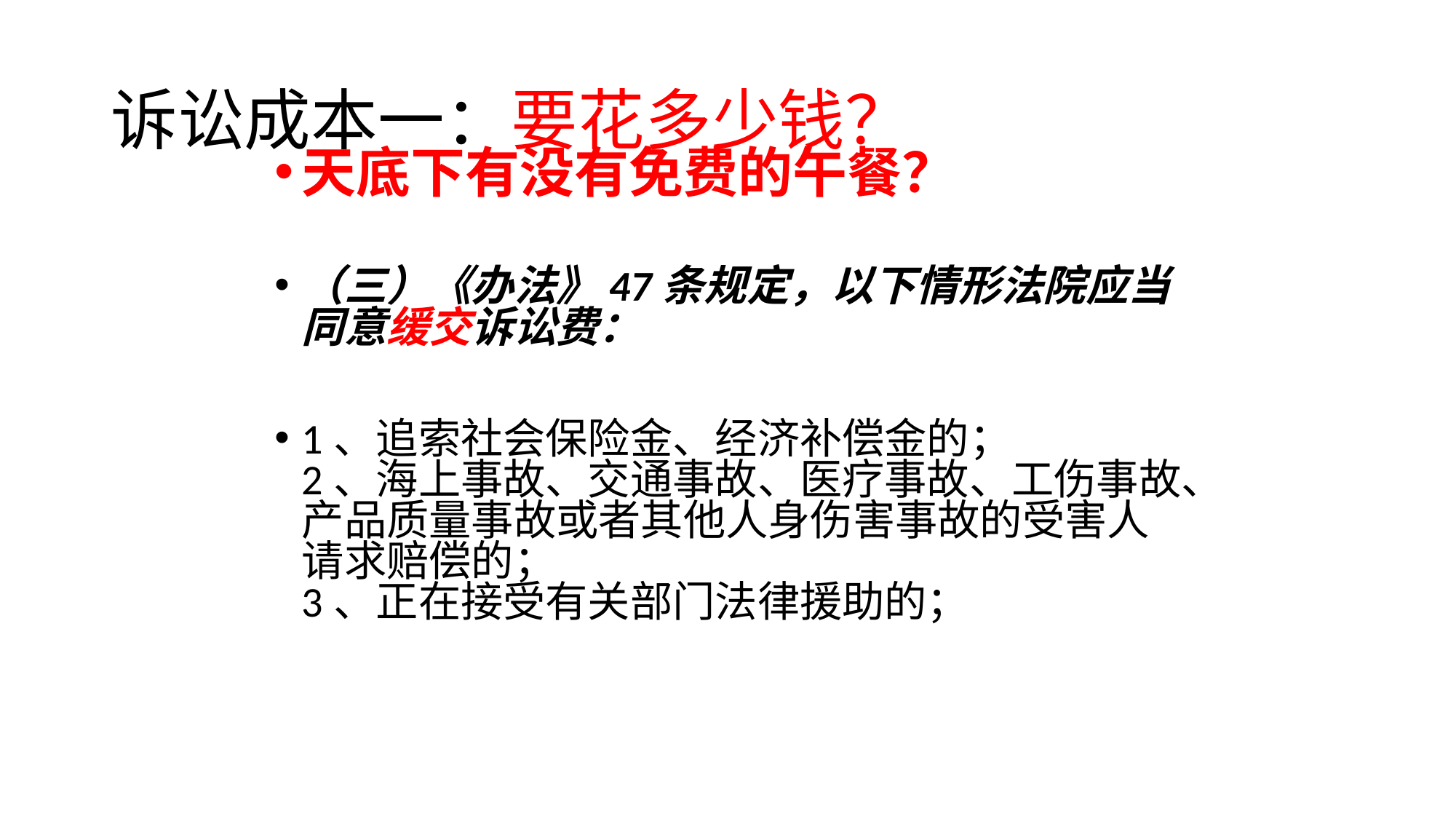

# 诉讼成本一：要花多少钱？
天底下有没有免费的午餐？

（三）《办法》47条规定，以下情形法院应当同意缓交诉讼费：

1、追索社会保险金、经济补偿金的；
2、海上事故、交通事故、医疗事故、工伤事故、产品质量事故或者其他人身伤害事故的受害人请求赔偿的；
3、正在接受有关部门法律援助的；